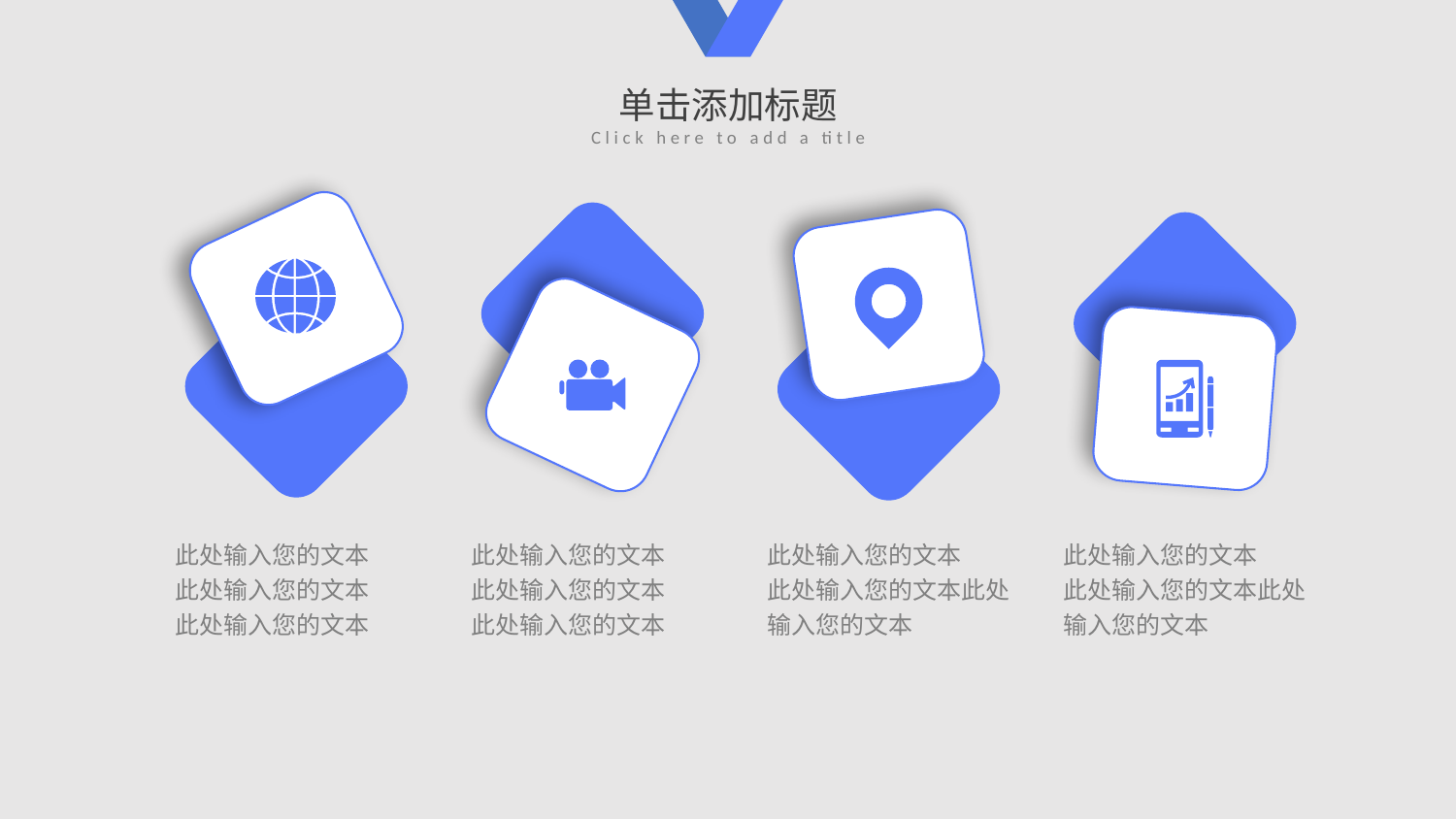

单击添加标题
Click here to add a title

此处输入您的文本
此处输入您的文本
此处输入您的文本
此处输入您的文本
此处输入您的文本
此处输入您的文本
此处输入您的文本
此处输入您的文本此处输入您的文本
此处输入您的文本
此处输入您的文本此处输入您的文本